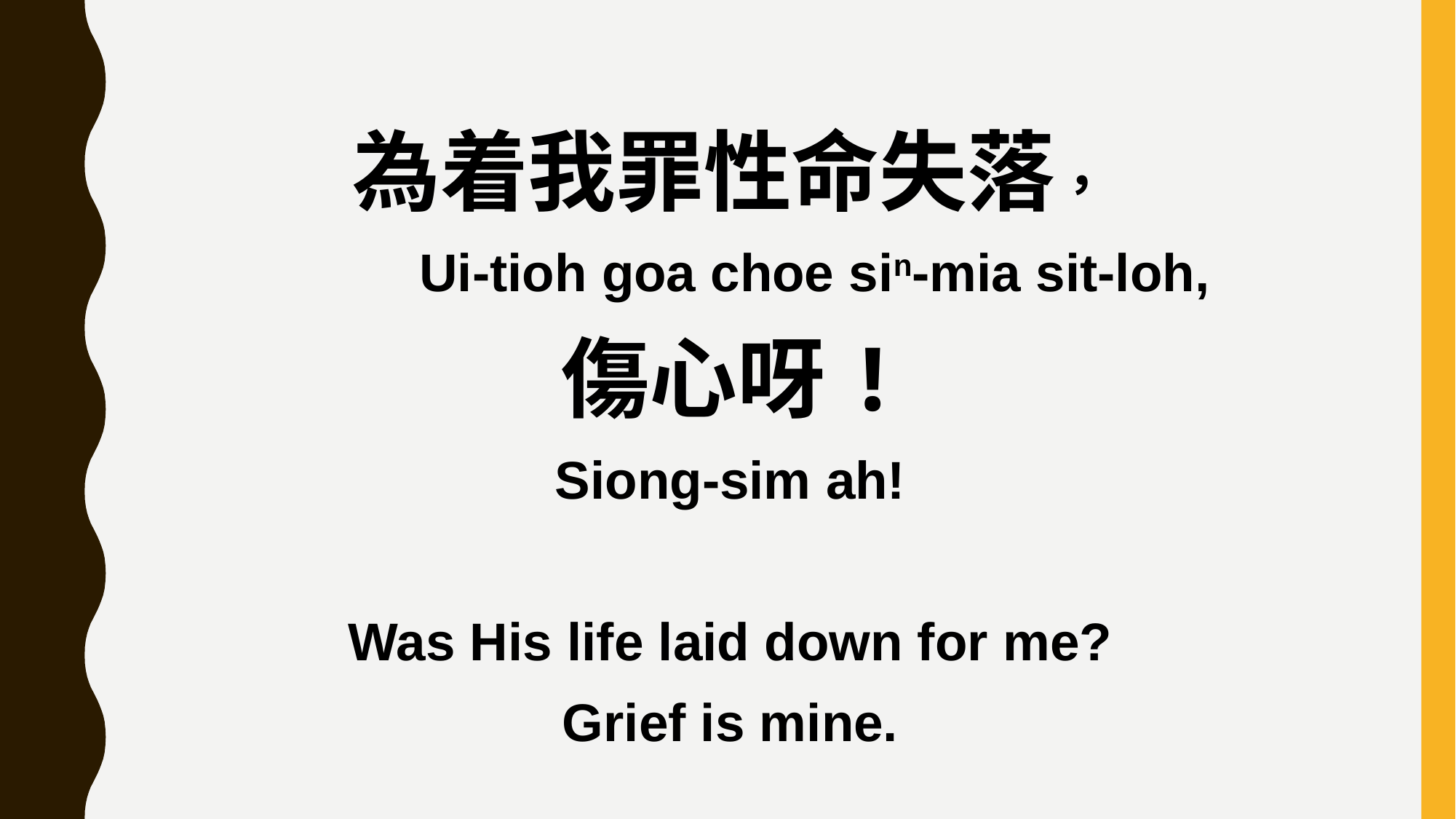

為着我罪性命失落，
               Ui-tioh goa choe sin-mia sit-loh,
傷心呀!
Siong-sim ah!

Was His life laid down for me?
Grief is mine.